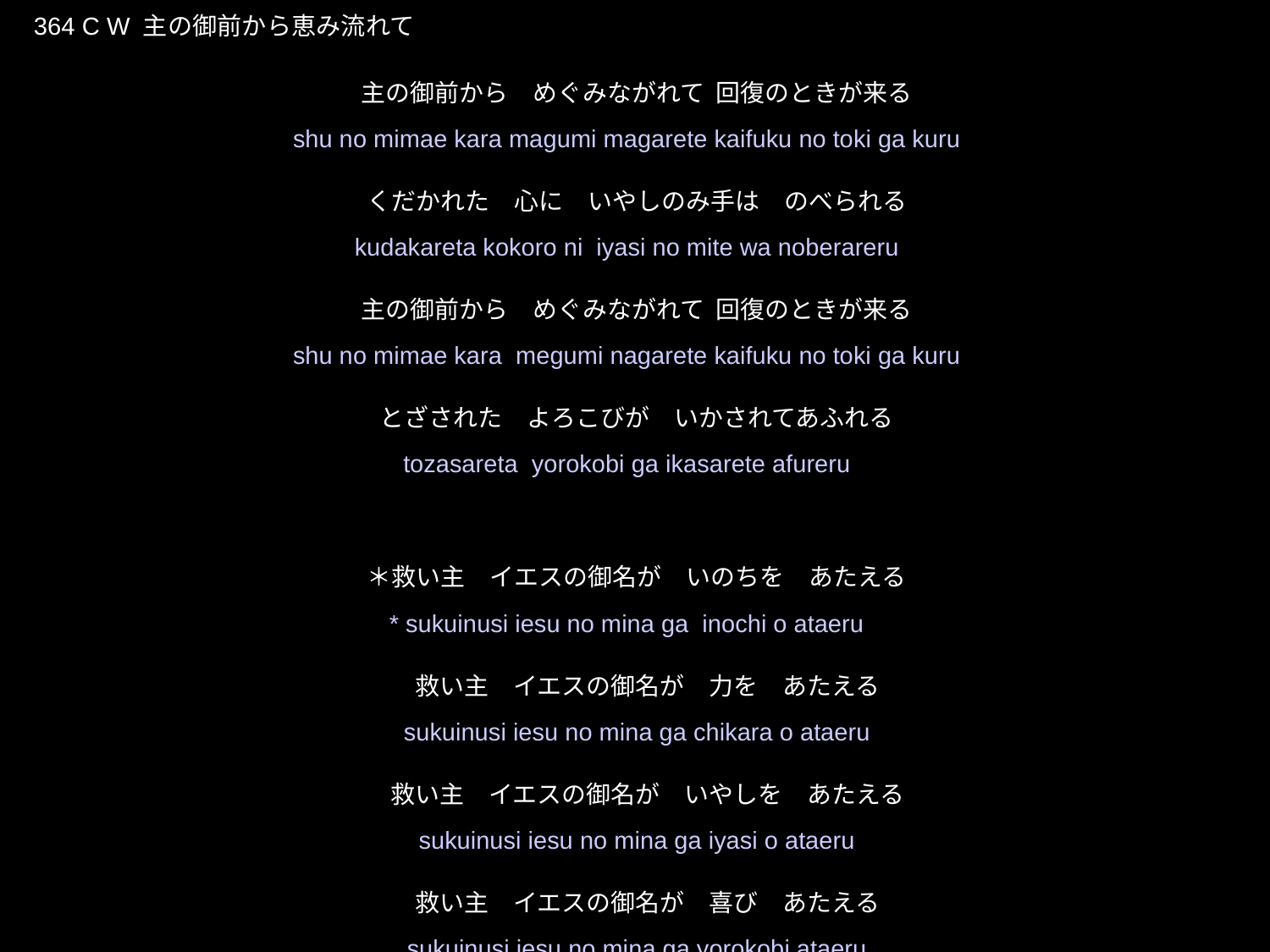

しゅのみまえからめぐみながれて
★W
364 C W 主の御前から恵み流れて
主の御前から　めぐみながれて  回復のときが来る
くだかれた　心に　いやしのみ手は　のべられる
主の御前から　めぐみながれて  回復のときが来る
とざされた　よろこびが　いかされてあふれる
＊救い主　イエスの御名が　いのちを　あたえる
    救い主　イエスの御名が　力を　あたえる
    救い主　イエスの御名が　いやしを　あたえる
    救い主　イエスの御名が　喜び　あたえる
★３
shu no mimae kara magumi magarete kaifuku no toki ga kuru
kudakareta kokoro ni  iyasi no mite wa noberareru
shu no mimae kara  megumi nagarete kaifuku no toki ga kuru
tozasareta  yorokobi ga ikasarete afureru
* sukuinusi iesu no mina ga  inochi o ataeru
   sukuinusi iesu no mina ga chikara o ataeru
   sukuinusi iesu no mina ga iyasi o ataeru
   sukuinusi iesu no mina ga yorokobi ataeru